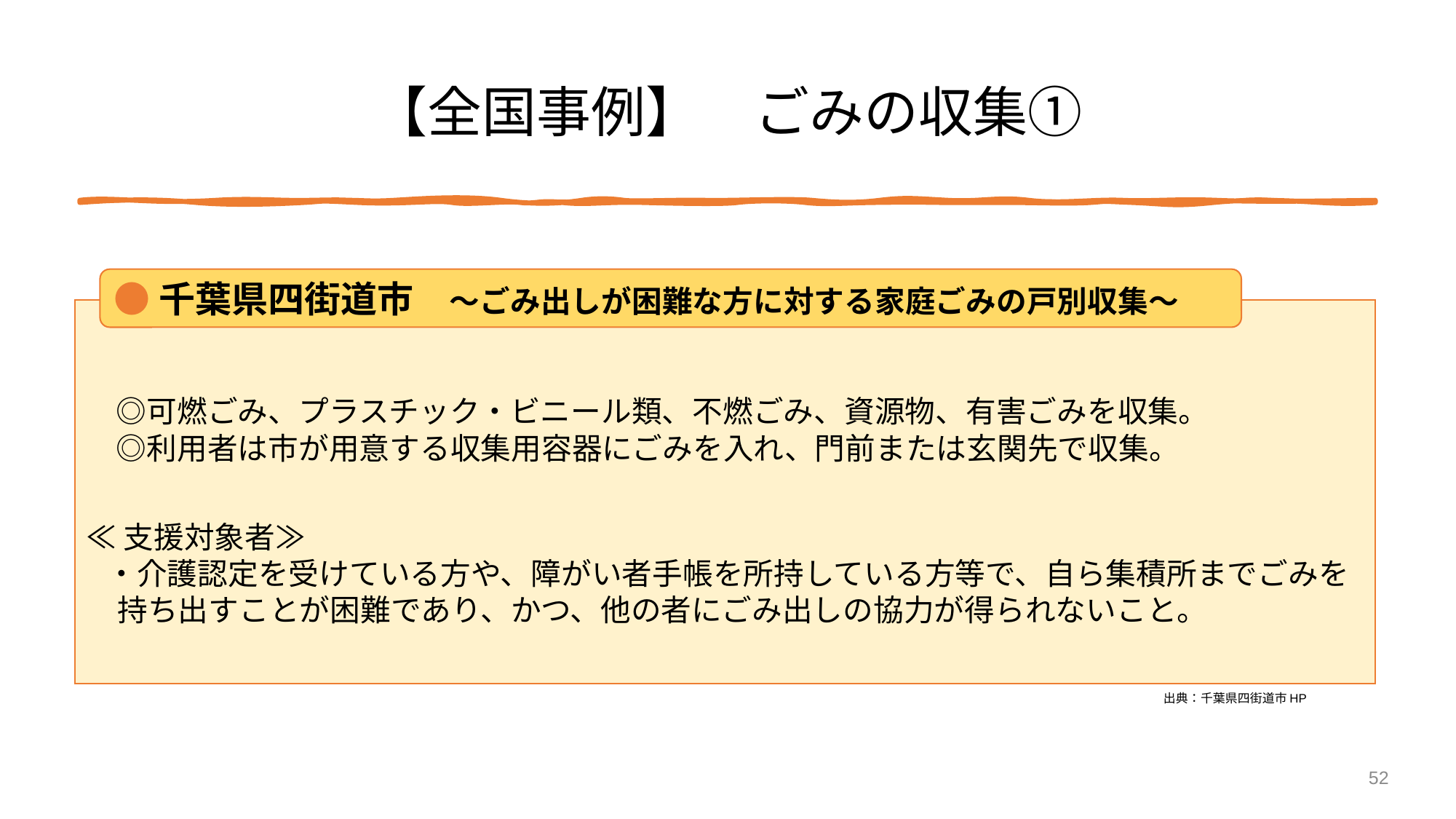

# 【全国事例】　ごみの収集①

●千葉県四街道市　～ごみ出しが困難な方に対する家庭ごみの戸別収集～

　◎可燃ごみ、プラスチック・ビニール類、不燃ごみ、資源物、有害ごみを収集。
　◎利用者は市が用意する収集用容器にごみを入れ、門前または玄関先で収集。

≪支援対象者≫
  ・介護認定を受けている方や、障がい者手帳を所持している方等で、自ら集積所までごみを持ち出すことが困難であり、かつ、他の者にごみ出しの協力が得られないこと。
出典：千葉県四街道市HP
52